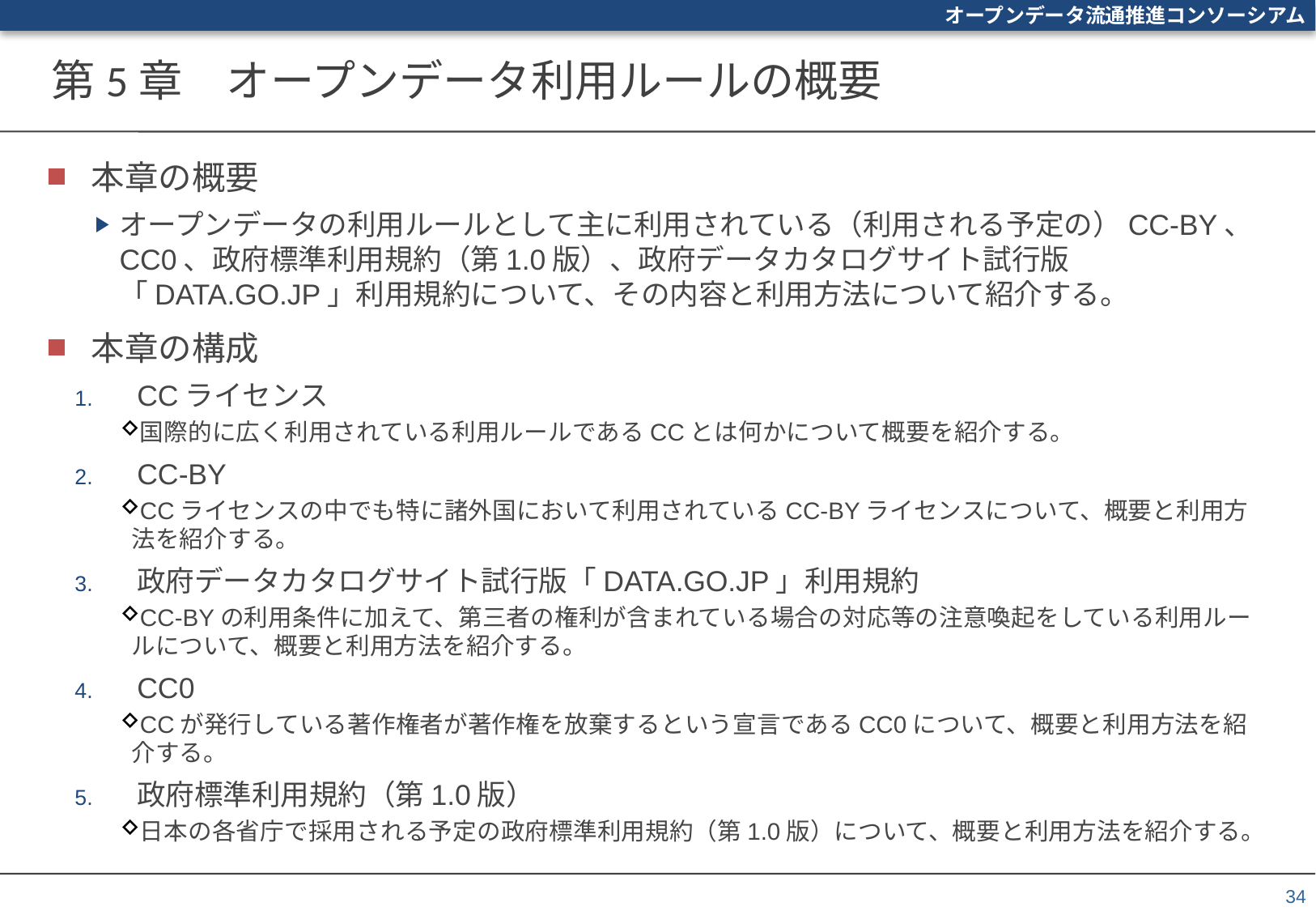

# 第5章　オープンデータ利用ルールの概要
本章の概要
オープンデータの利用ルールとして主に利用されている（利用される予定の）CC-BY、CC0、政府標準利用規約（第1.0版）、政府データカタログサイト試行版「DATA.GO.JP」利用規約について、その内容と利用方法について紹介する。
本章の構成
CCライセンス
国際的に広く利用されている利用ルールであるCCとは何かについて概要を紹介する。
CC-BY
CCライセンスの中でも特に諸外国において利用されているCC-BYライセンスについて、概要と利用方法を紹介する。
政府データカタログサイト試行版「DATA.GO.JP」利用規約
CC-BYの利用条件に加えて、第三者の権利が含まれている場合の対応等の注意喚起をしている利用ルールについて、概要と利用方法を紹介する。
CC0
CCが発行している著作権者が著作権を放棄するという宣言であるCC0について、概要と利用方法を紹介する。
政府標準利用規約（第1.0版）
日本の各省庁で採用される予定の政府標準利用規約（第1.0版）について、概要と利用方法を紹介する。
34